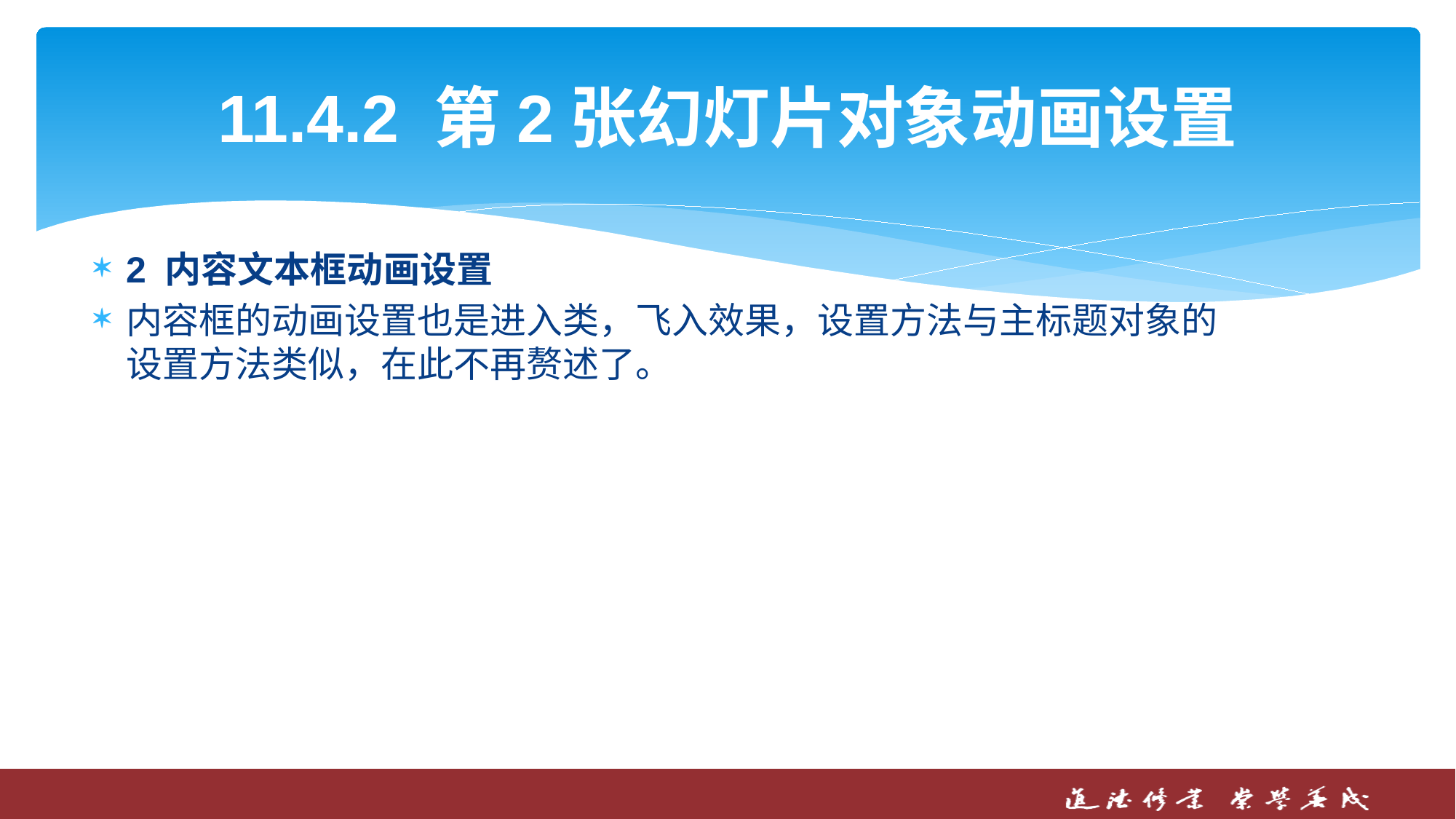

# 11.4.2 第2张幻灯片对象动画设置
2 内容文本框动画设置
内容框的动画设置也是进入类，飞入效果，设置方法与主标题对象的设置方法类似，在此不再赘述了。